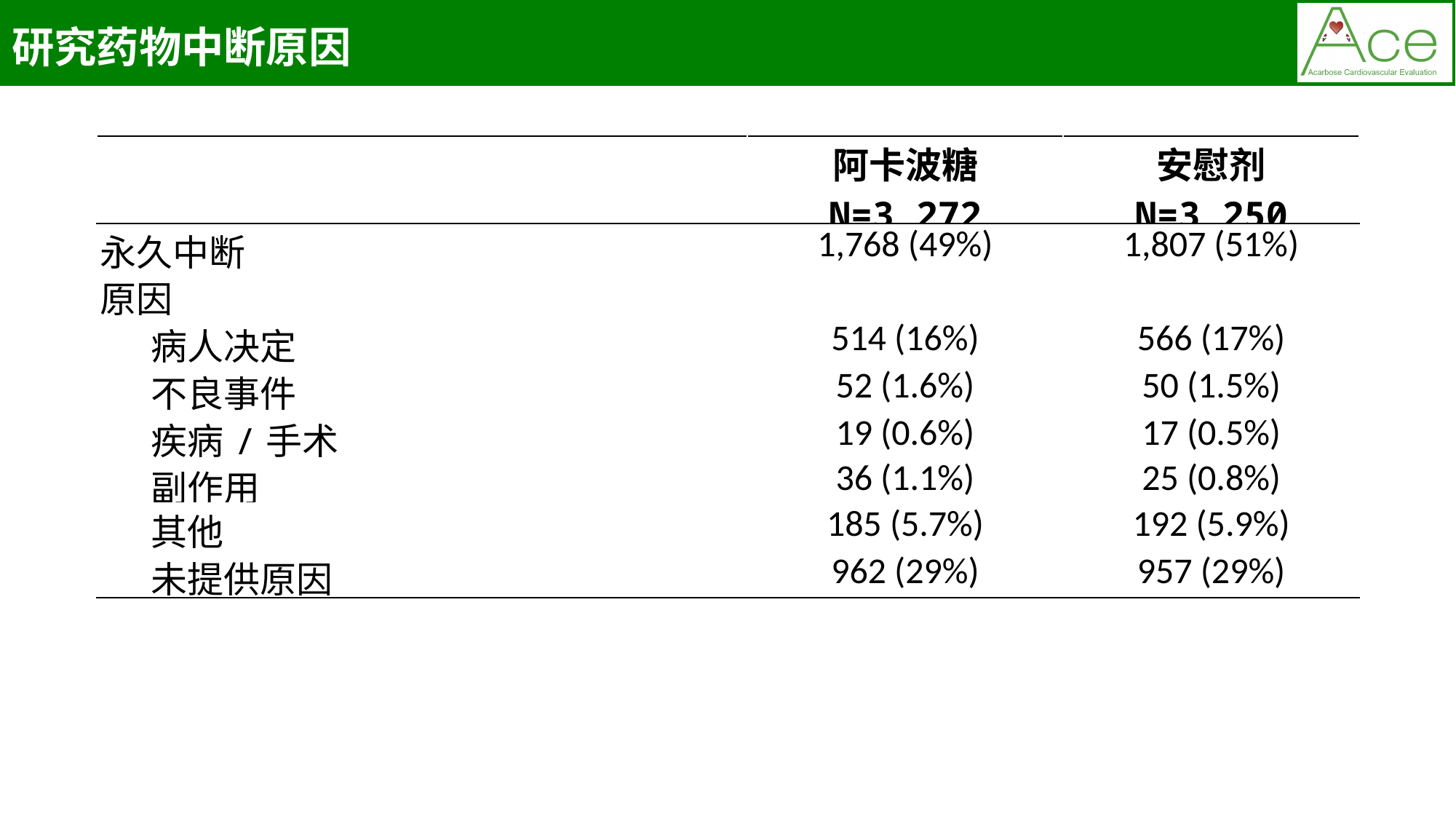

研究药物中断原因
|  | 阿卡波糖 N=3,272 | 安慰剂 N=3,250 |
| --- | --- | --- |
| 永久中断 | 1,768 (49%) | 1,807 (51%) |
| 原因 |  |  |
| 病人决定 | 514 (16%) | 566 (17%) |
| 不良事件 | 52 (1.6%) | 50 (1.5%) |
| 疾病/手术 | 19 (0.6%) | 17 (0.5%) |
| 副作用 | 36 (1.1%) | 25 (0.8%) |
| 其他 | 185 (5.7%) | 192 (5.9%) |
| 未提供原因 | 962 (29%) | 957 (29%) |